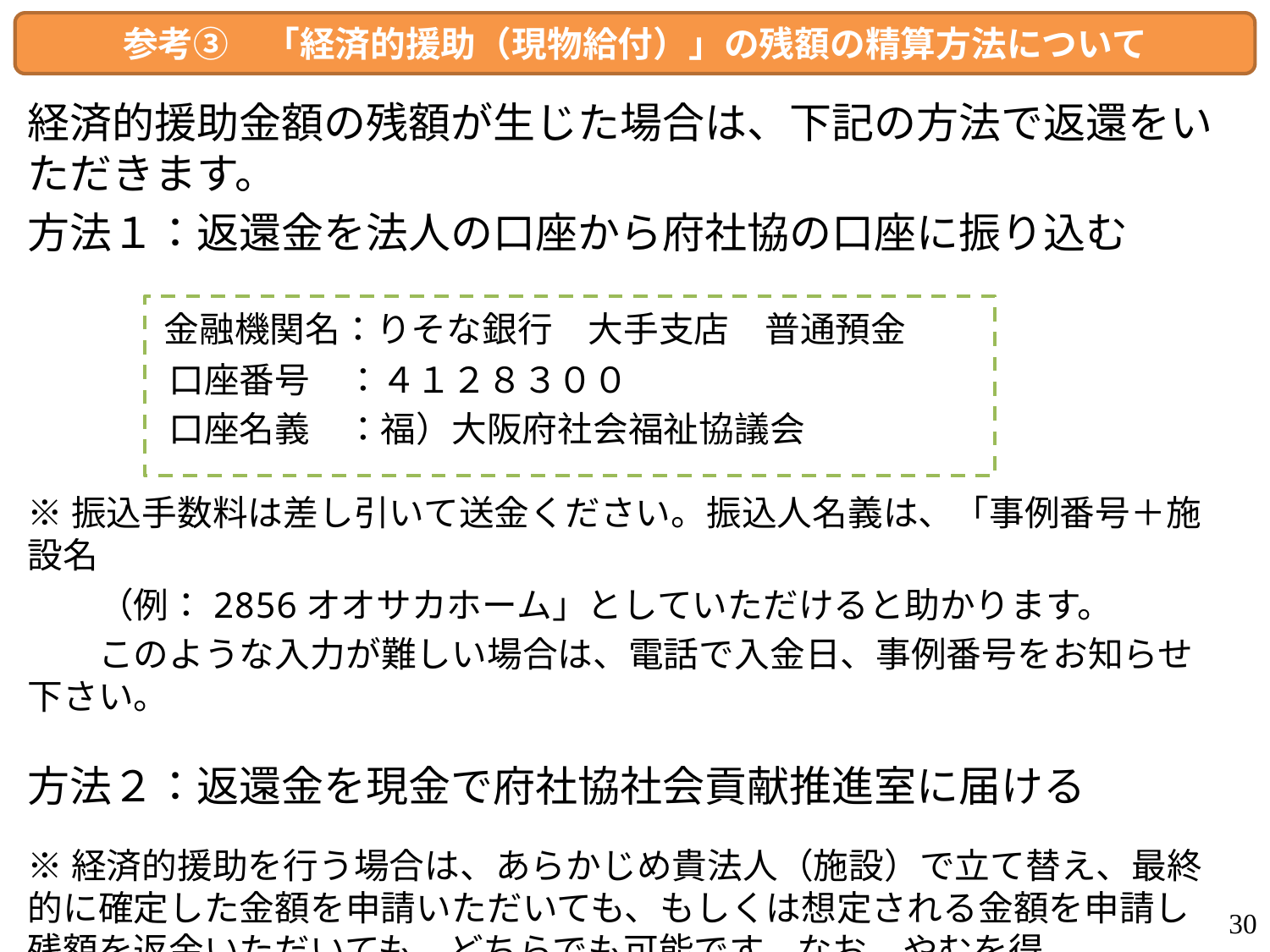

参考③　「経済的援助（現物給付）」の残額の精算方法について
経済的援助金額の残額が生じた場合は、下記の方法で返還をいただきます。
方法１：返還金を法人の口座から府社協の口座に振り込む

　　　 金融機関名：りそな銀行　大手支店　普通預金
　　　　口座番号　：４１２８３００
　　　　口座名義　：福）大阪府社会福祉協議会

※振込手数料は差し引いて送金ください。振込人名義は、「事例番号＋施設名
　　（例：2856オオサカホーム」としていただけると助かります。
　　このような入力が難しい場合は、電話で入金日、事例番号をお知らせ下さい。

方法２：返還金を現金で府社協社会貢献推進室に届ける

※経済的援助を行う場合は、あらかじめ貴法人（施設）で立て替え、最終的に確定した金額を申請いただいても、もしくは想定される金額を申請し残額を返金いただいても、どちらでも可能です。なお、やむを得ず、100,001円以上の社会貢献基金申請を行う場合は、社会貢献基金申請時に別途「理由書」の添付が必要です。

30